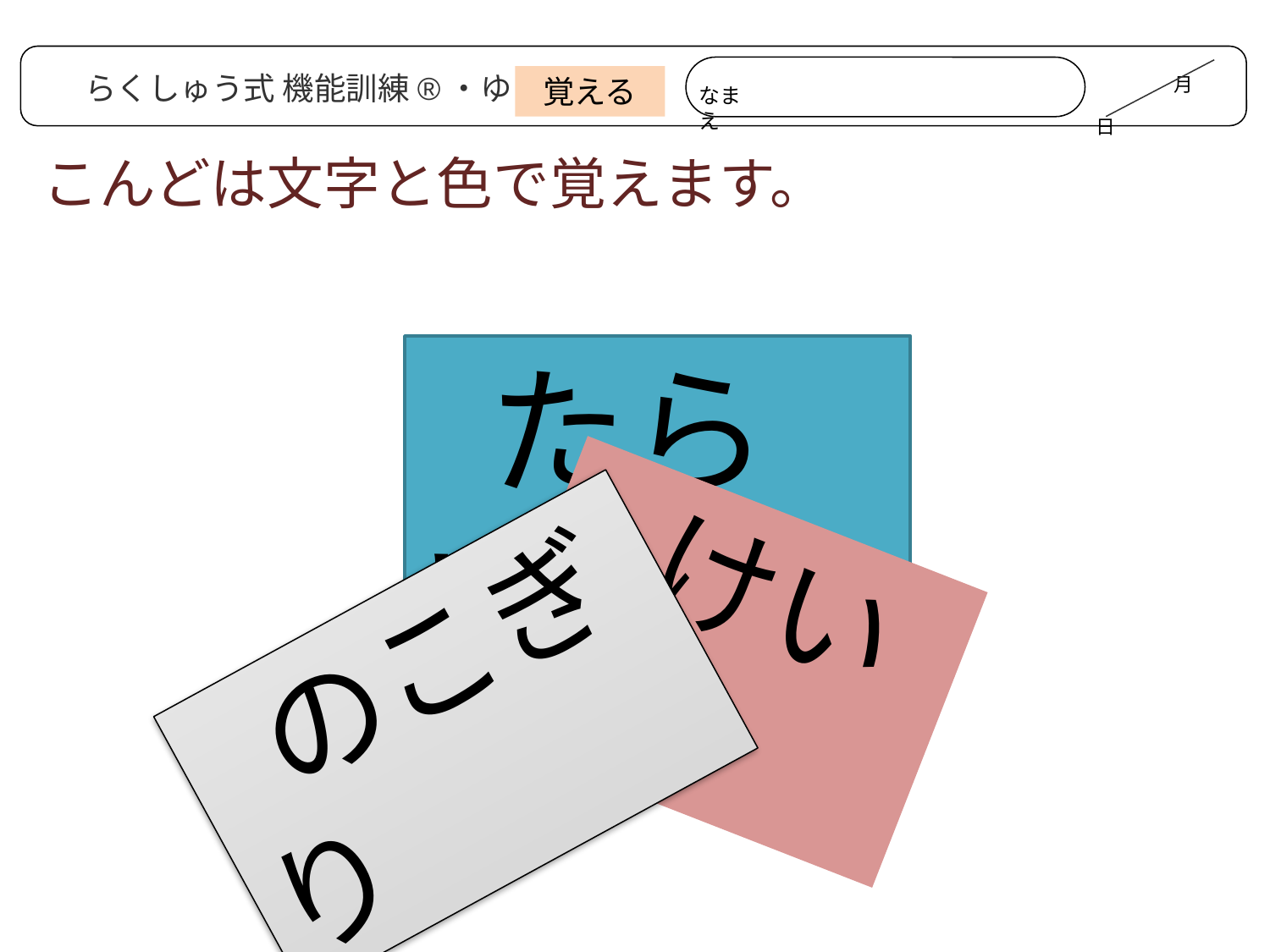

月
　　　　　　　　　　　　　日

なまえ
らくしゅう式 機能訓練®・ゆうゆう
覚える
こんどは文字と色で覚えます。
　たらい
　けいと
　のこぎり